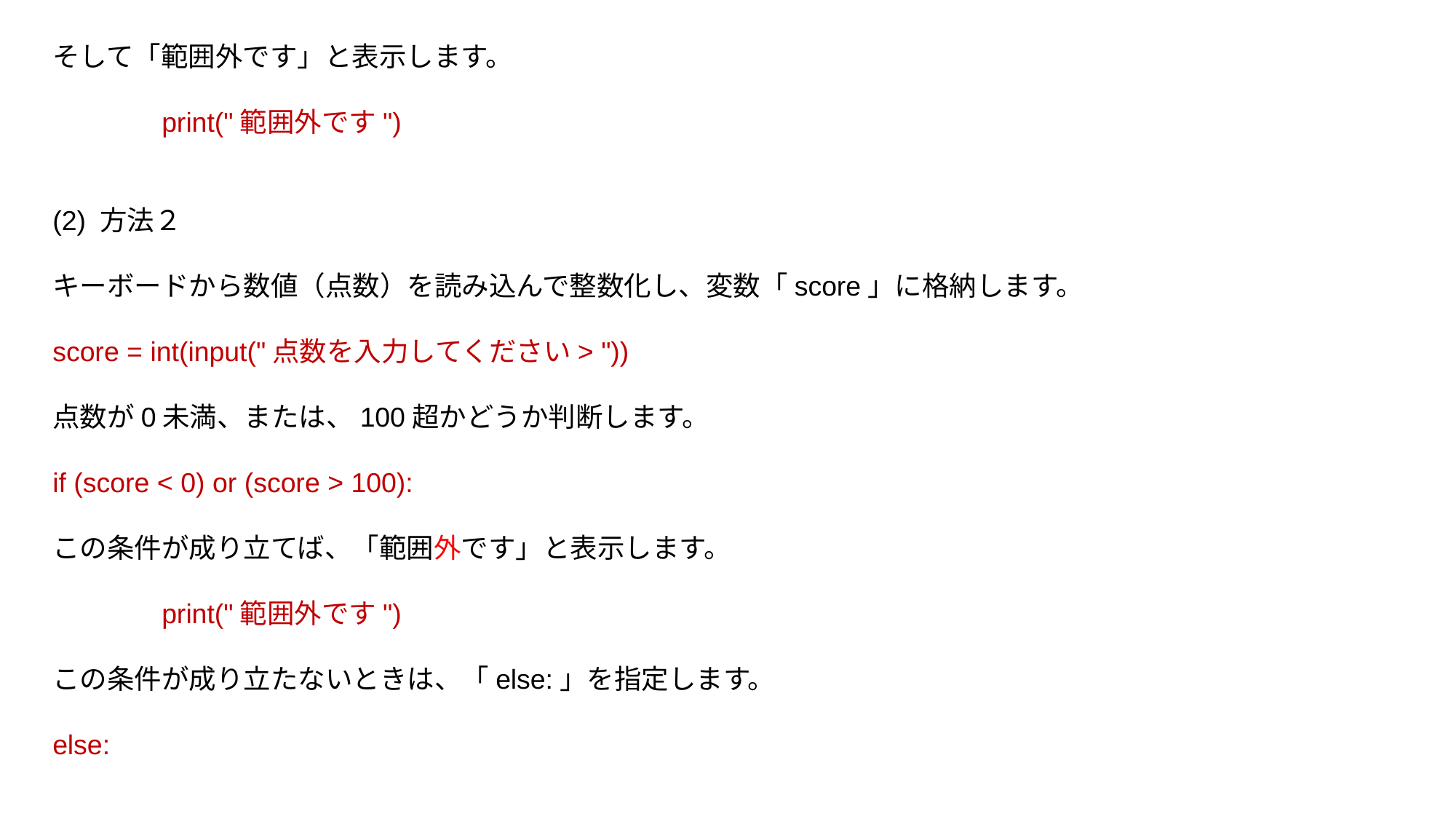

そして「範囲外です」と表示します。

	print("範囲外です")

(2) 方法２

キーボードから数値（点数）を読み込んで整数化し、変数「score」に格納します。

score = int(input("点数を入力してください> "))

点数が0未満、または、100超かどうか判断します。

if (score < 0) or (score > 100):

この条件が成り立てば、「範囲外です」と表示します。

	print("範囲外です")

この条件が成り立たないときは、「else:」を指定します。

else: